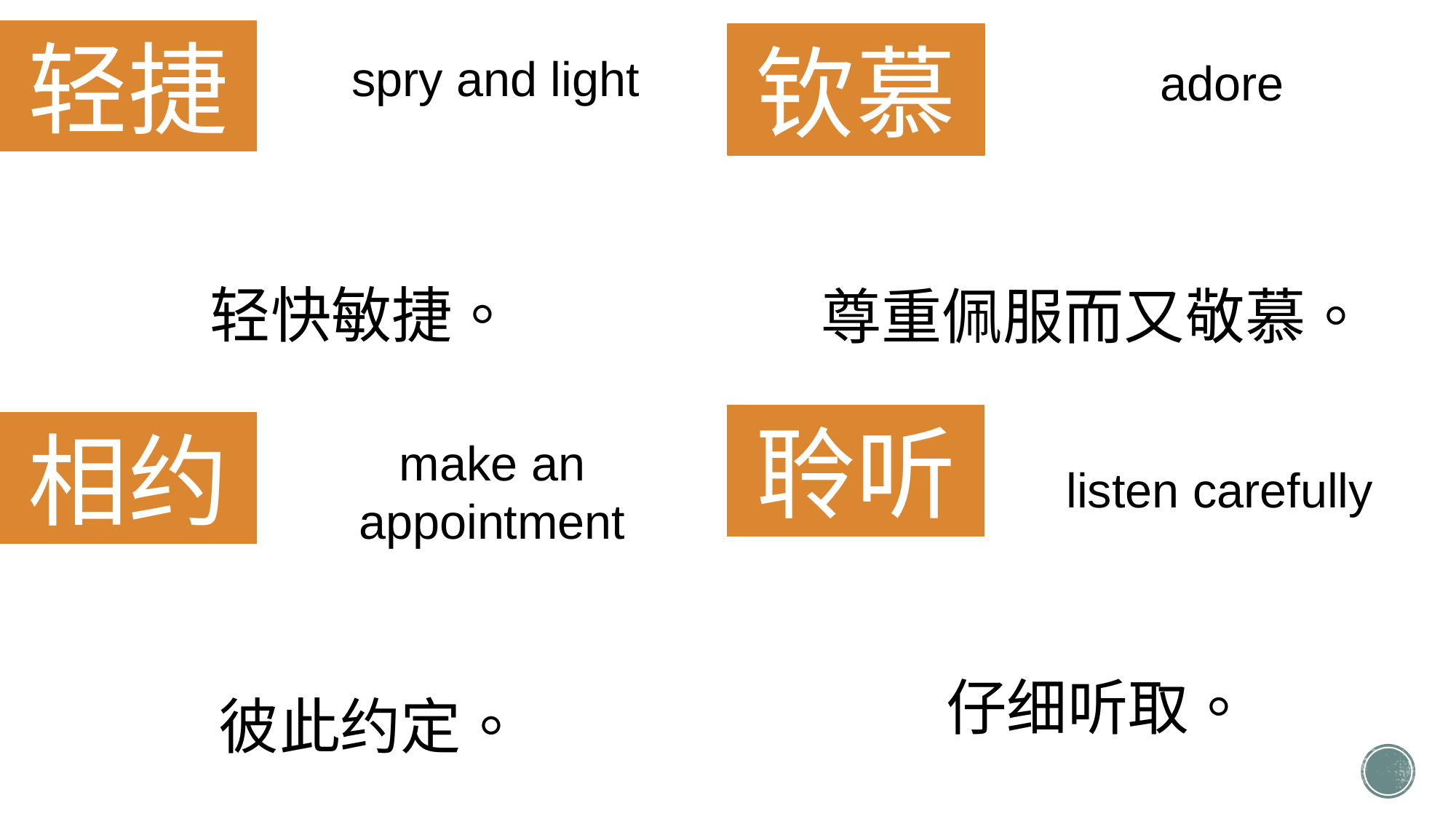

轻捷
钦慕
spry and light
adore
轻快敏捷。
尊重佩服而又敬慕。
聆听
相约
make an appointment
listen carefully
仔细听取。
彼此约定。